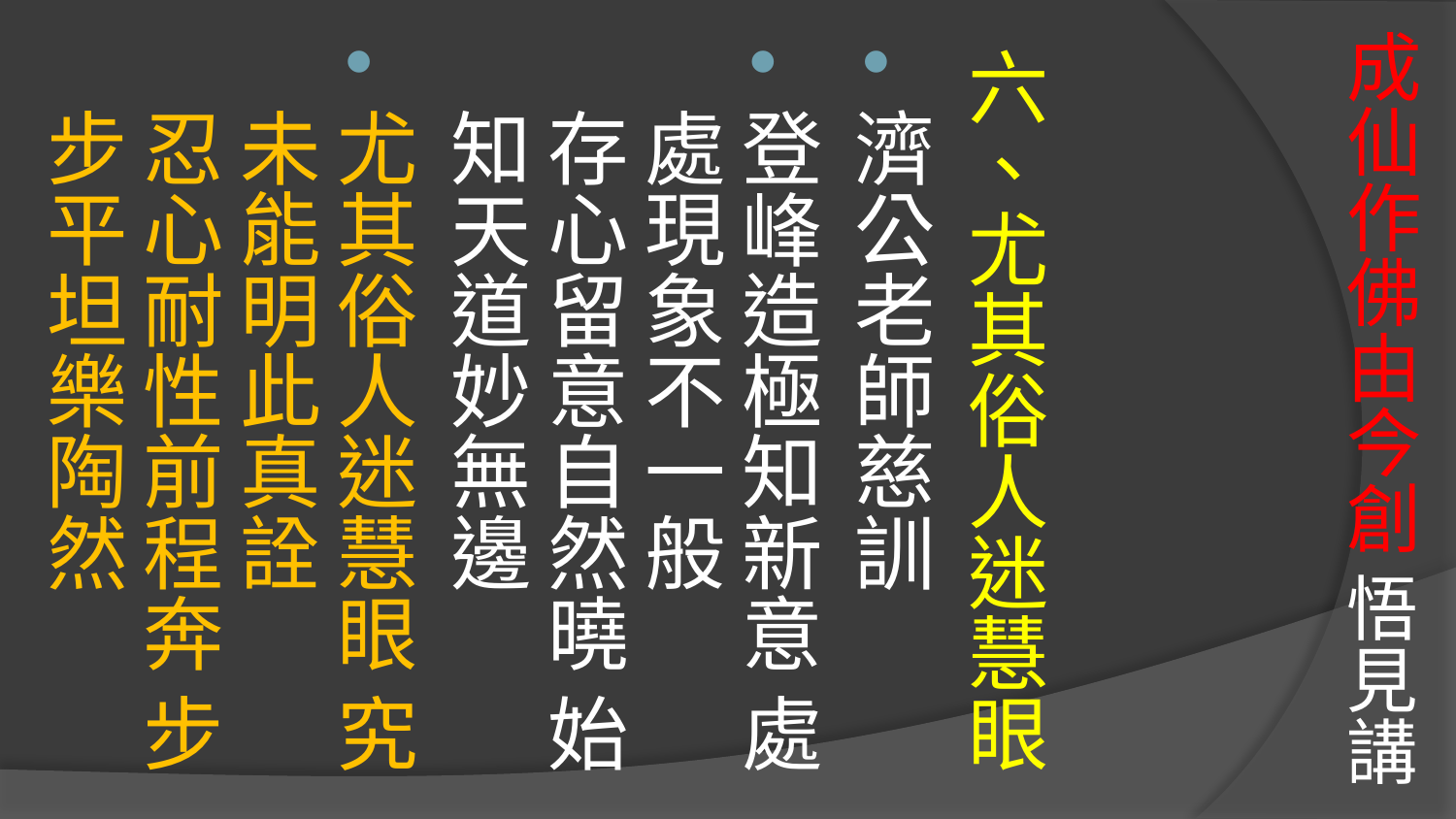

# 成仙作佛由今創 悟見講
六、尤其俗人迷慧眼
濟公老師慈訓
登峰造極知新意 處處現象不一般
存心留意自然曉 始知天道妙無邊
尤其俗人迷慧眼 究未能明此真詮
忍心耐性前程奔 步步平坦樂陶然